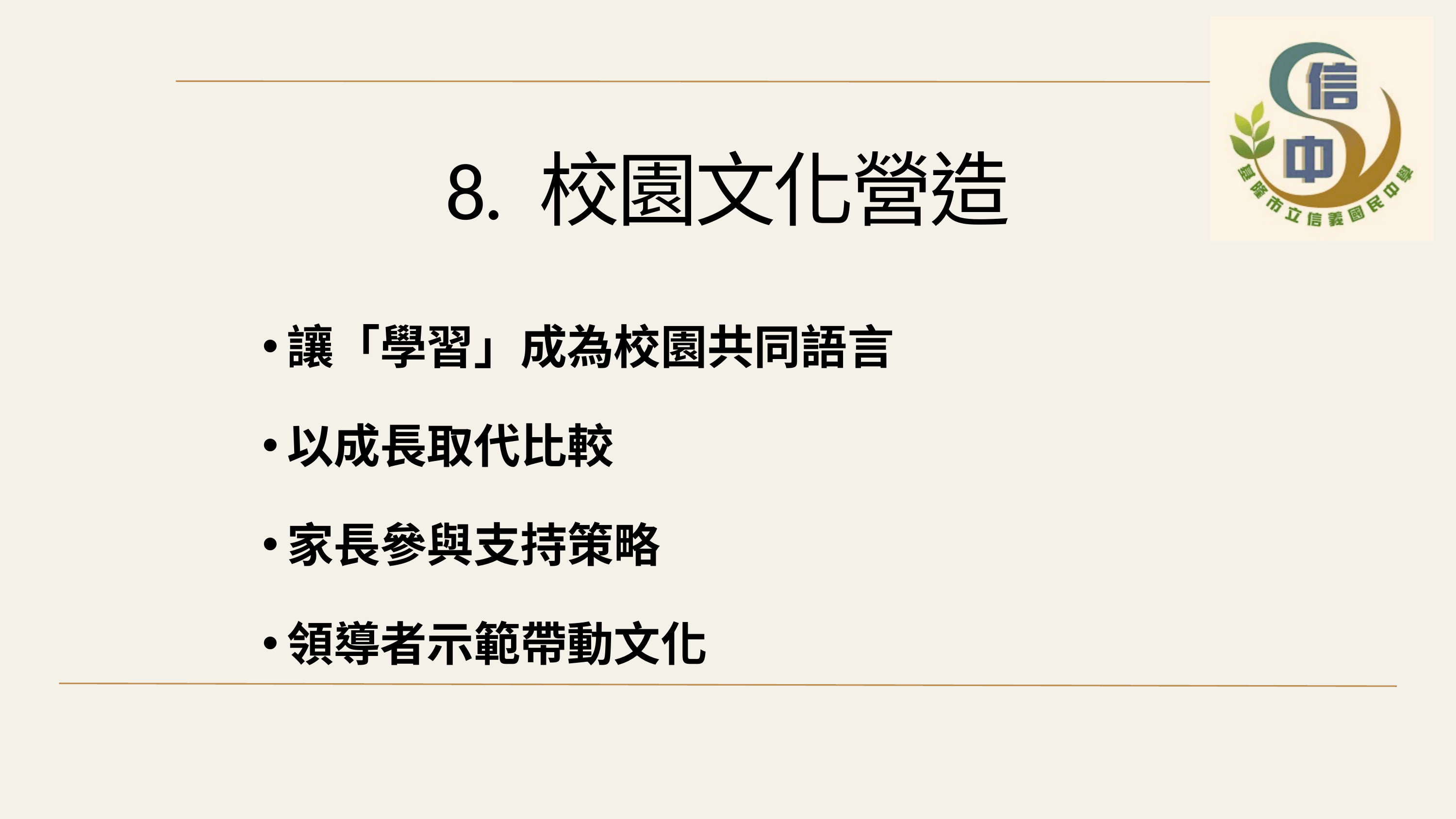

8. 校園文化營造

讓「學習」成為校園共同語言
以成長取代比較
家長參與支持策略
領導者示範帶動文化